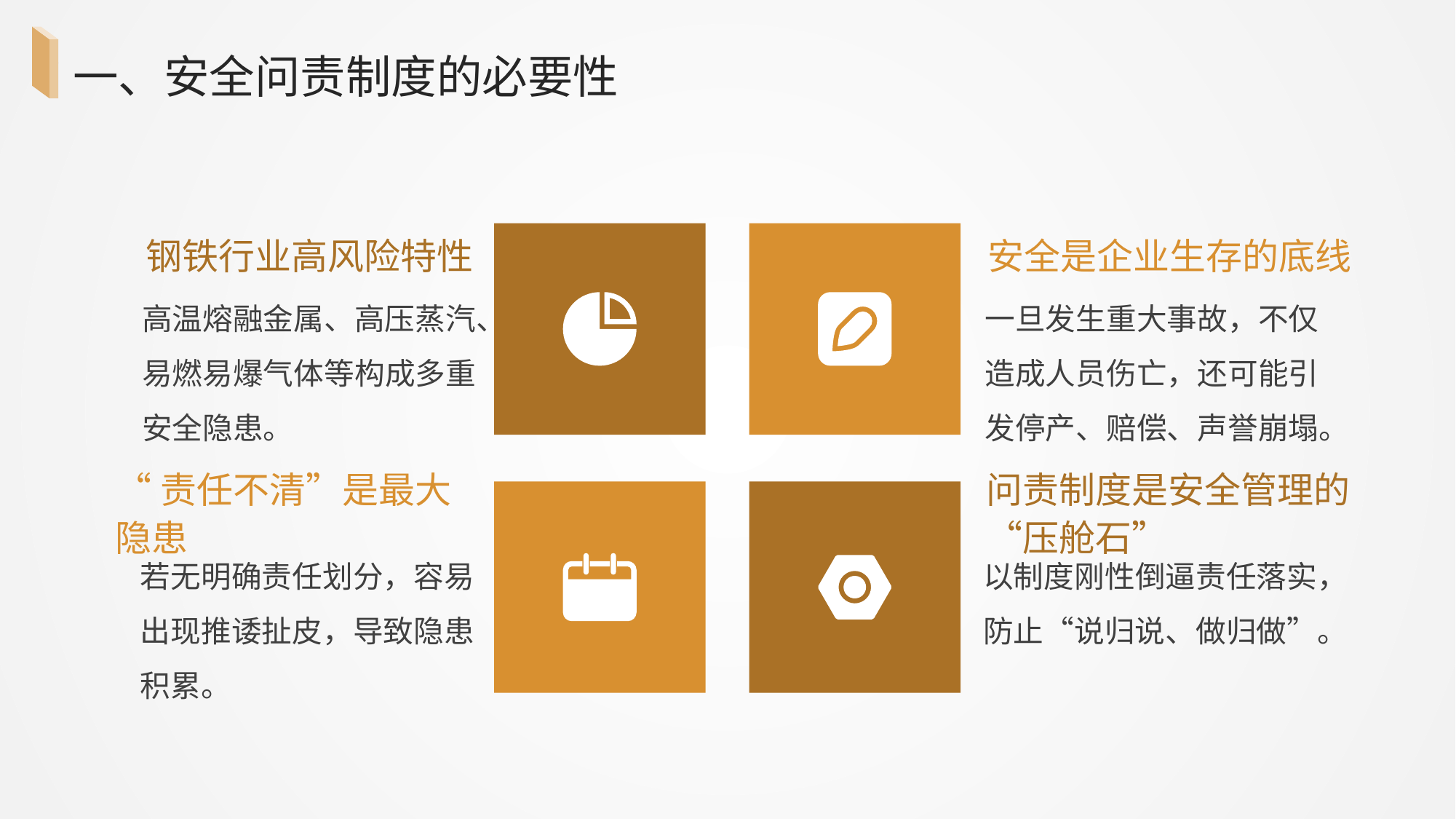

一、安全问责制度的必要性

钢铁行业高风险特性
安全是企业生存的底线
高温熔融金属、高压蒸汽、易燃易爆气体等构成多重安全隐患。
一旦发生重大事故，不仅造成人员伤亡，还可能引发停产、赔偿、声誉崩塌。

“责任不清”是最大隐患
问责制度是安全管理的“压舱石”
若无明确责任划分，容易出现推诿扯皮，导致隐患积累。
以制度刚性倒逼责任落实，防止“说归说、做归做”。